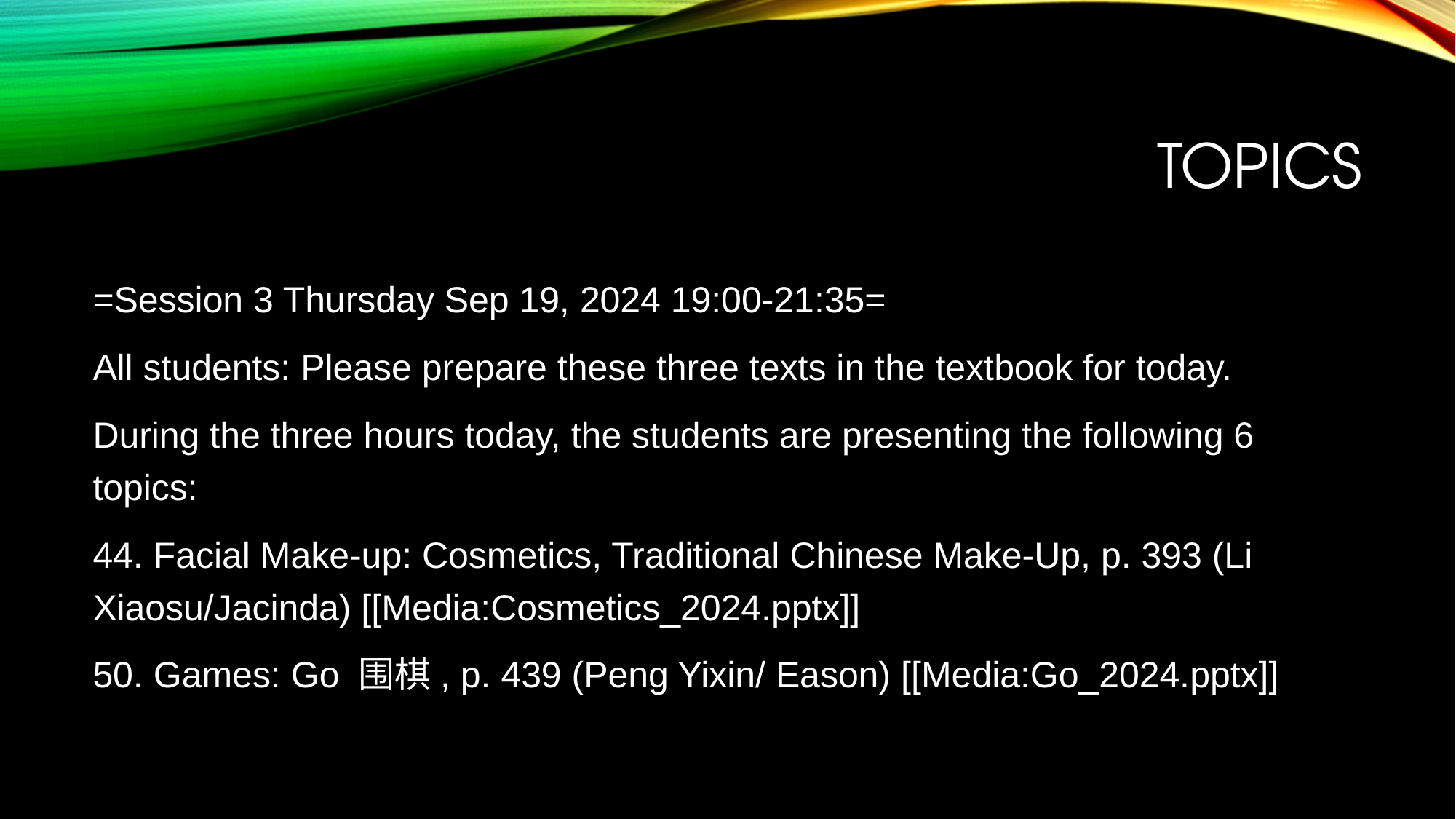

# TOPICS
=Session 3 Thursday Sep 19, 2024 19:00-21:35=
All students: Please prepare these three texts in the textbook for today.
During the three hours today, the students are presenting the following 6 topics:
44. Facial Make-up: Cosmetics, Traditional Chinese Make-Up, p. 393 (Li Xiaosu/Jacinda) [[Media:Cosmetics_2024.pptx]]
50. Games: Go 围棋, p. 439 (Peng Yixin/ Eason) [[Media:Go_2024.pptx]]